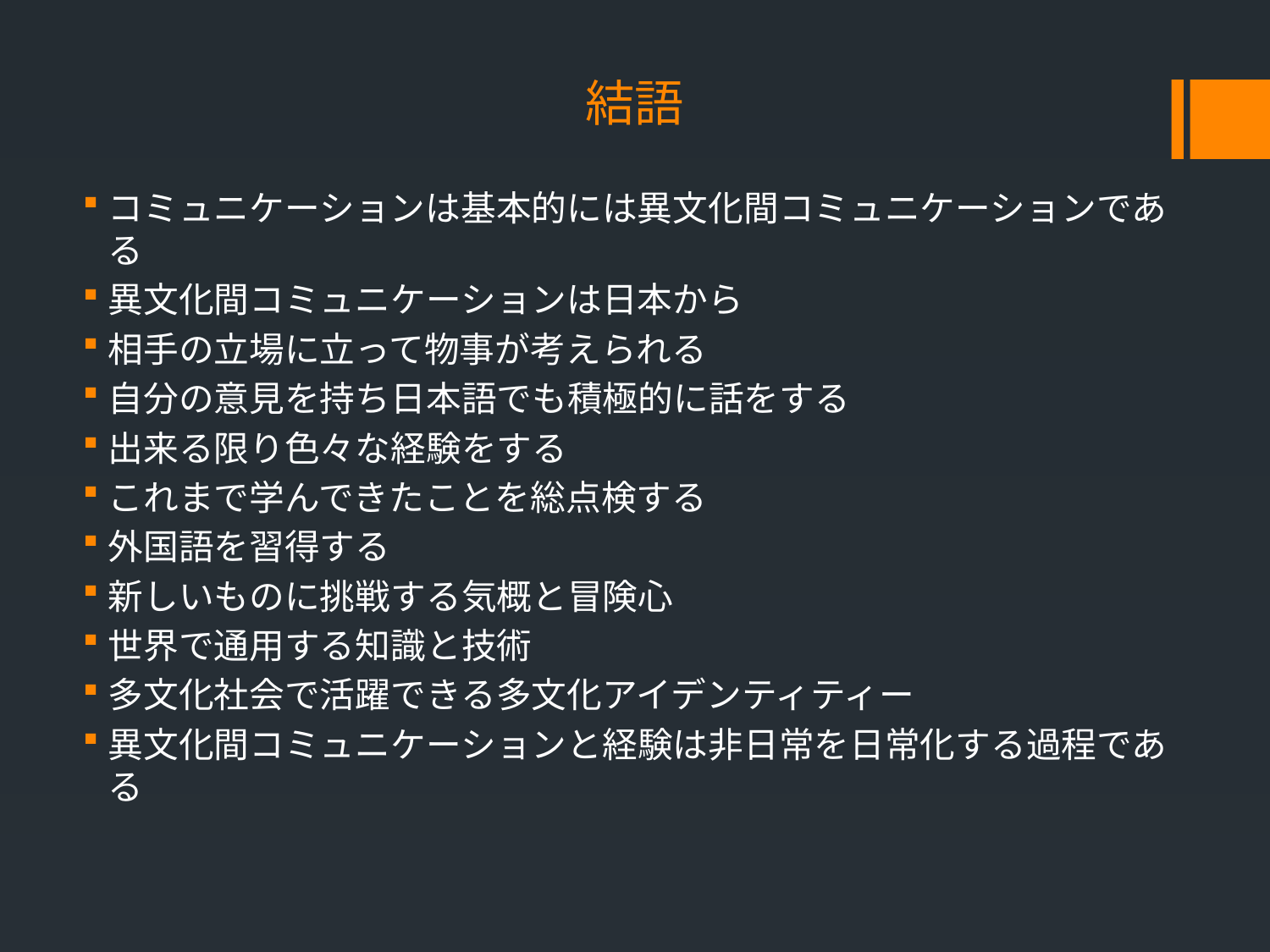

# 結語
コミュニケーションは基本的には異文化間コミュニケーションである
異文化間コミュニケーションは日本から
相手の立場に立って物事が考えられる
自分の意見を持ち日本語でも積極的に話をする
出来る限り色々な経験をする
これまで学んできたことを総点検する
外国語を習得する
新しいものに挑戦する気概と冒険心
世界で通用する知識と技術
多文化社会で活躍できる多文化アイデンティティー
異文化間コミュニケーションと経験は非日常を日常化する過程である